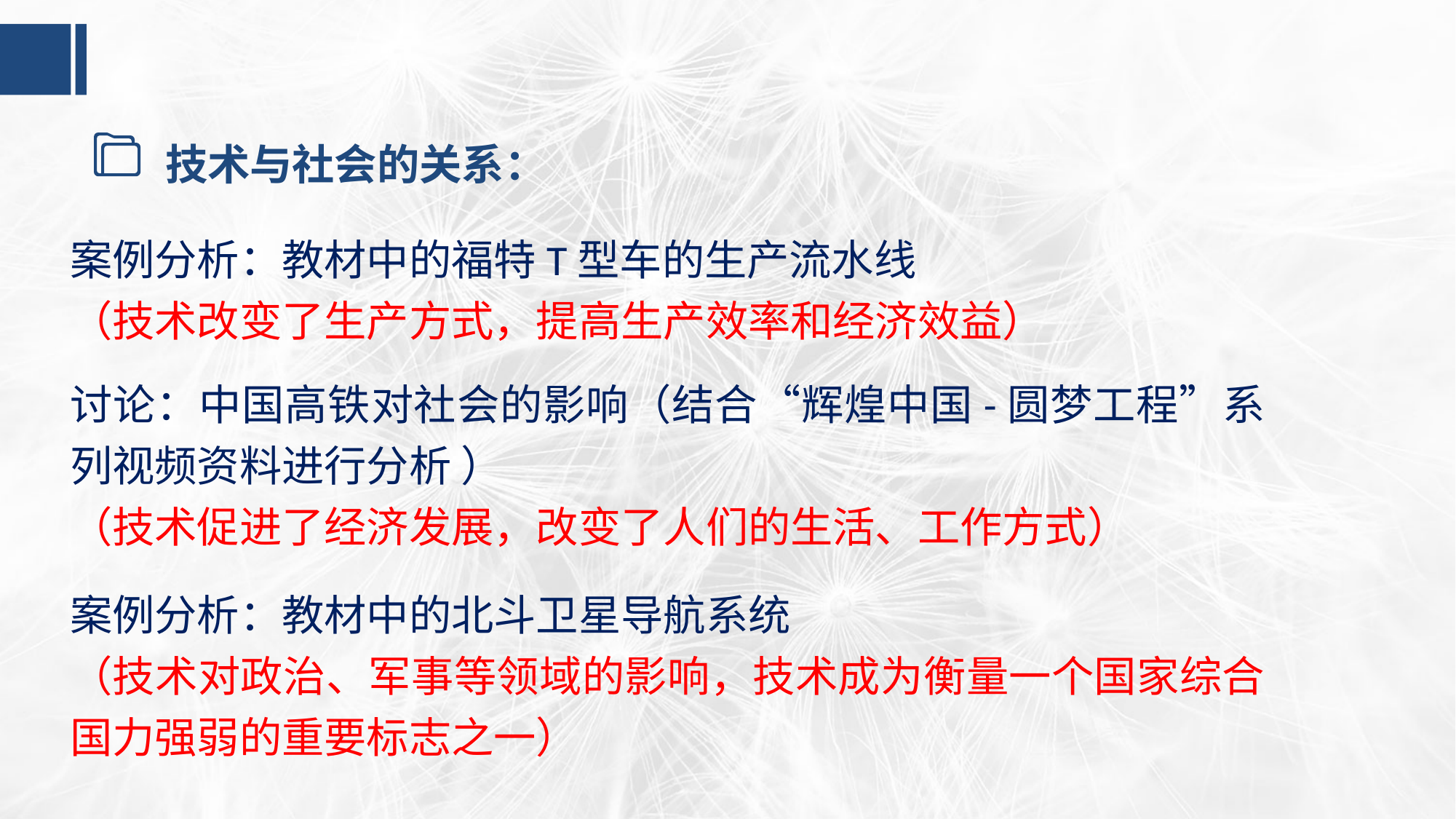

技术与社会的关系：

案例分析：教材中的福特T型车的生产流水线
（技术改变了生产方式，提高生产效率和经济效益）
讨论：中国高铁对社会的影响（结合“辉煌中国-圆梦工程”系列视频资料进行分析 ）
（技术促进了经济发展，改变了人们的生活、工作方式）
案例分析：教材中的北斗卫星导航系统
（技术对政治、军事等领域的影响，技术成为衡量一个国家综合国力强弱的重要标志之一）